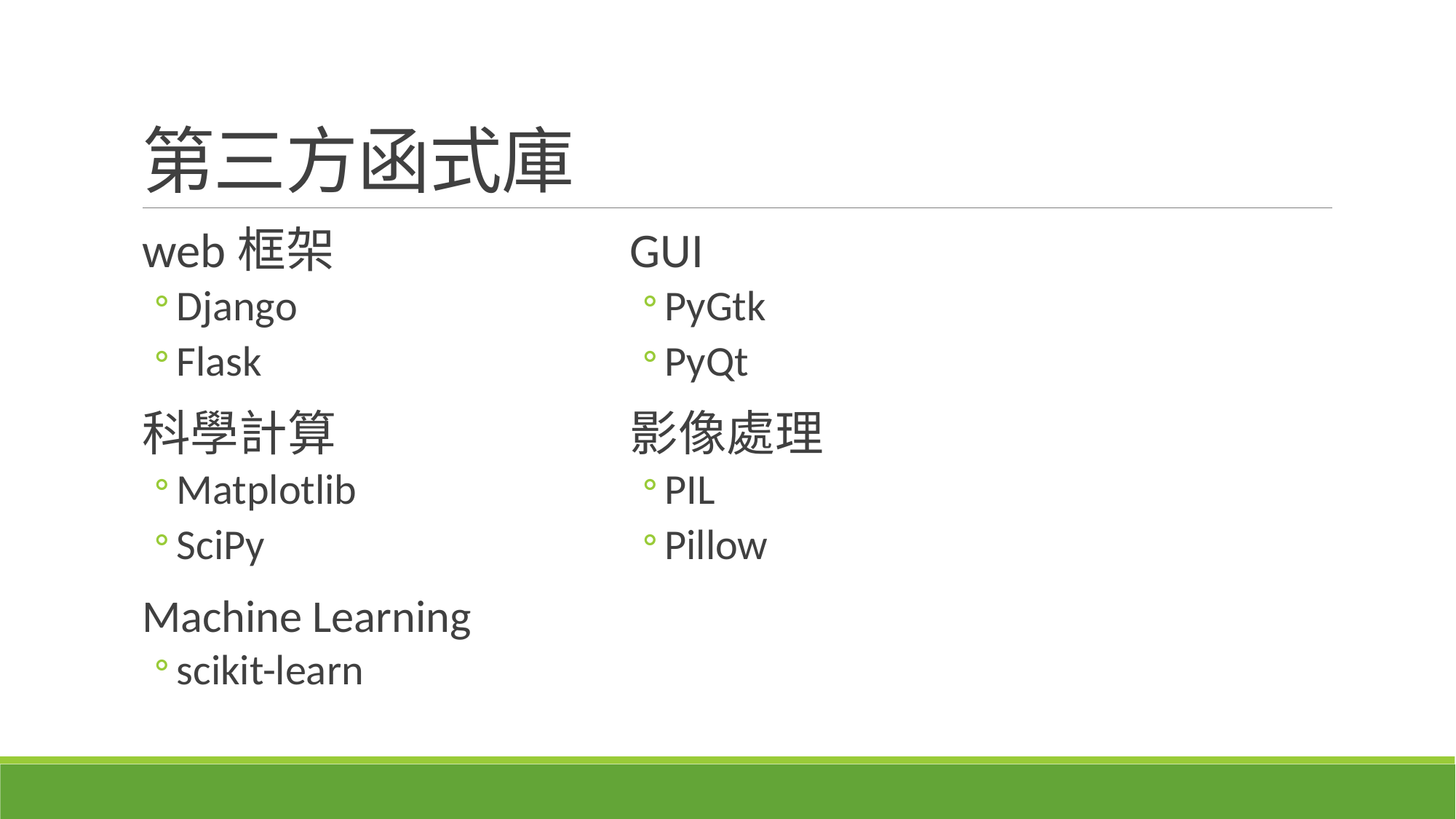

# 第三方函式庫
web框架
Django
Flask
科學計算
Matplotlib
SciPy
Machine Learning
scikit-learn

GUI
PyGtk
PyQt
影像處理
PIL
Pillow